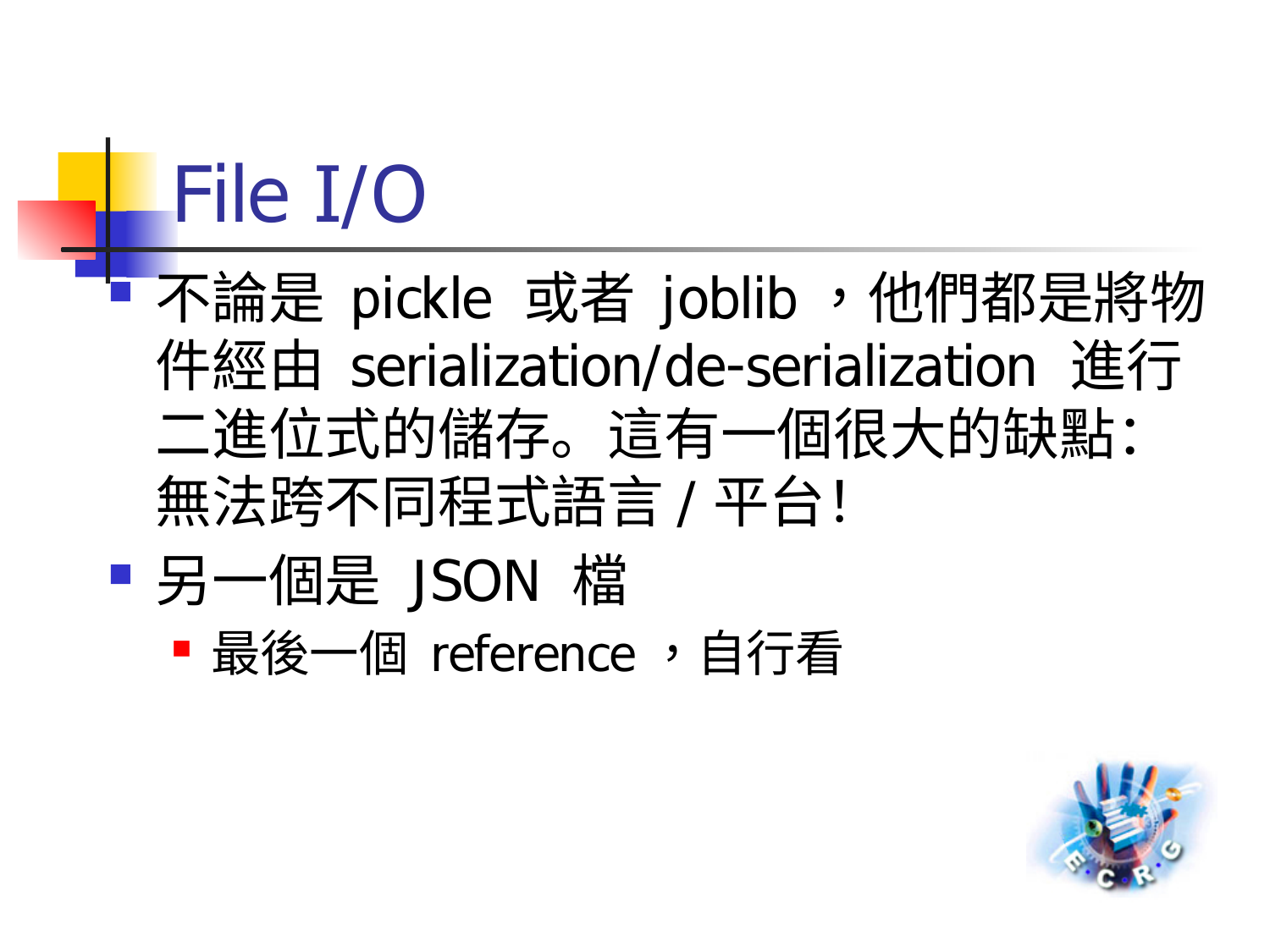

# File I/O
不論是 pickle 或者 joblib，他們都是將物件經由 serialization/de-serialization 進行二進位式的儲存。這有一個很大的缺點：無法跨不同程式語言/平台！
另一個是 JSON 檔
最後一個 reference，自行看